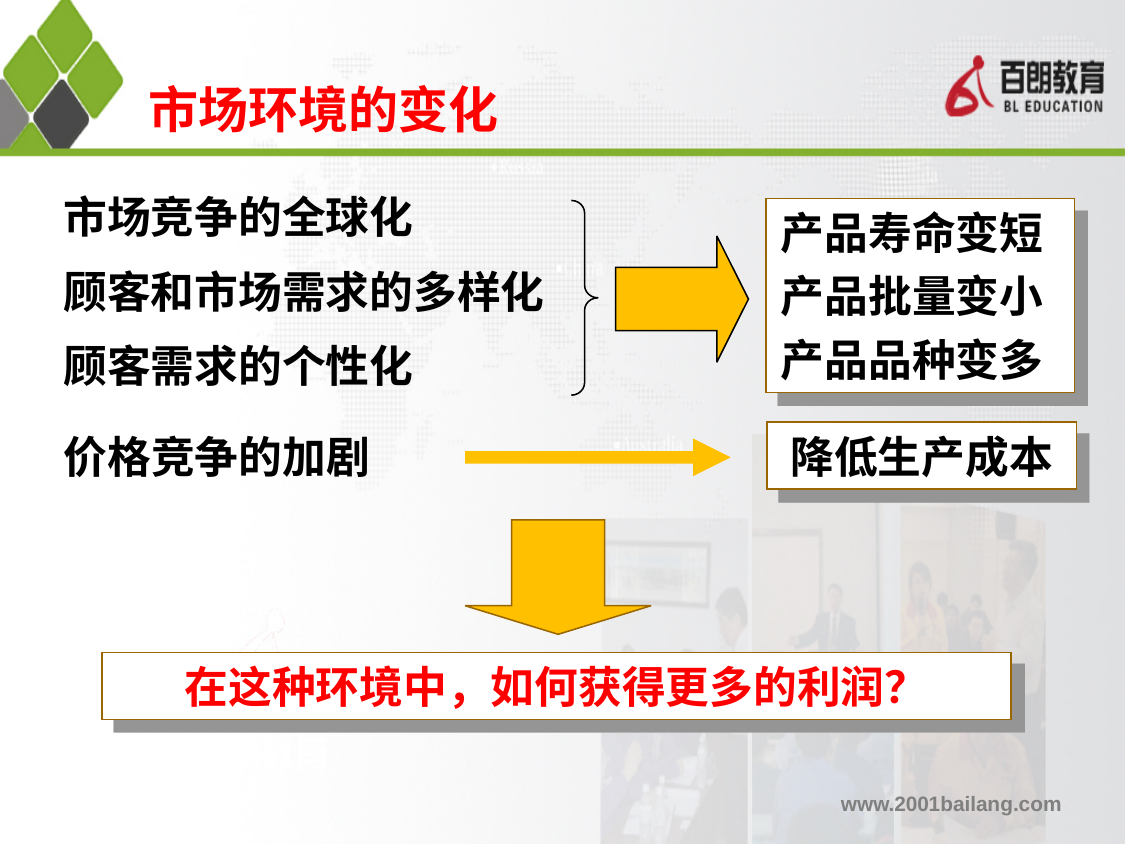

市场环境的变化
市场竞争的全球化
顾客和市场需求的多样化
顾客需求的个性化
产品寿命变短
产品批量变小
产品品种变多

价格竞争的加剧
降低生产成本

在这种环境中，如何获得更多的利润？